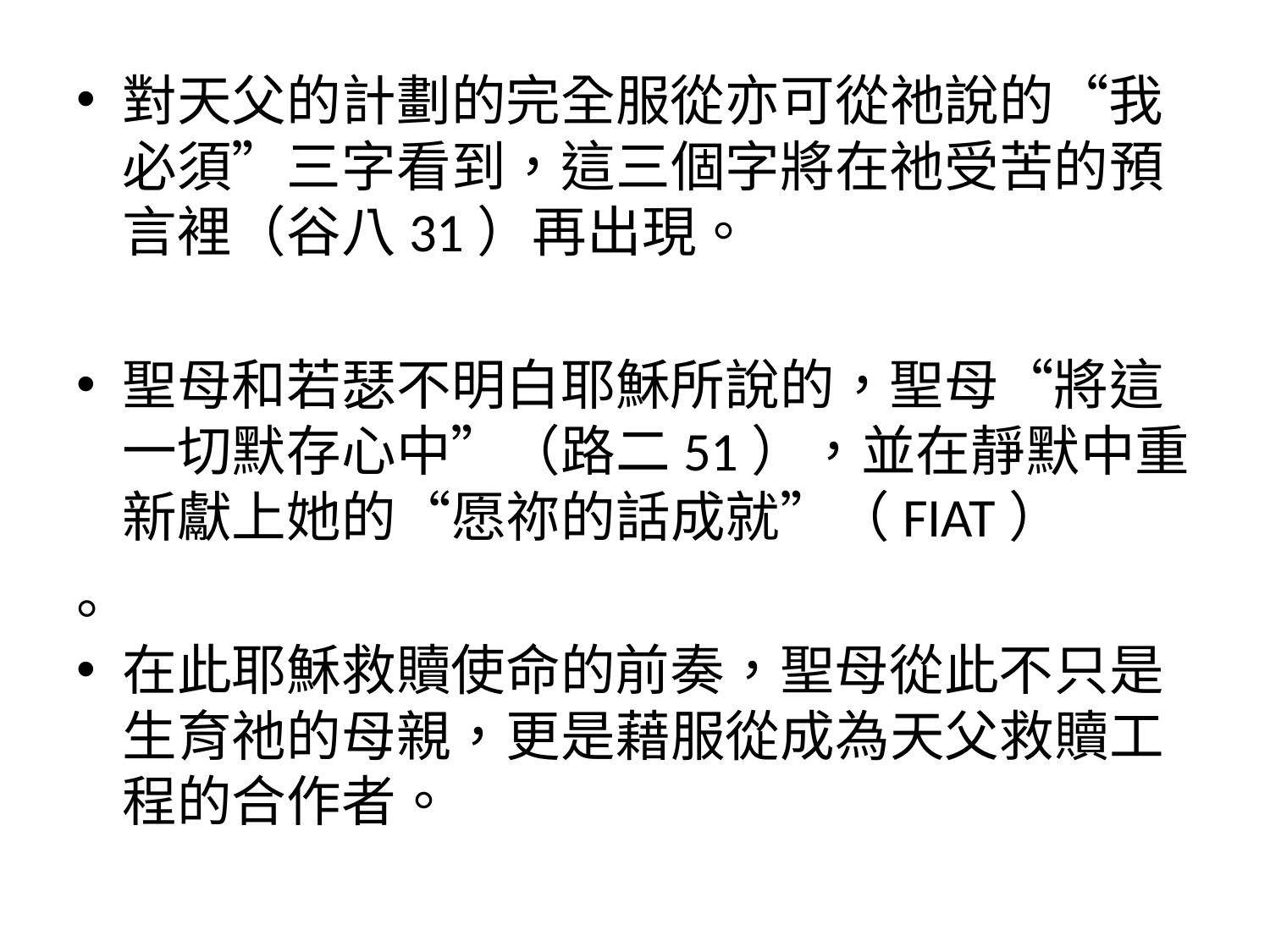

#
對天父的計劃的完全服從亦可從祂說的“我必須”三字看到，這三個字將在祂受苦的預言裡（谷八31）再出現。

聖母和若瑟不明白耶穌所說的，聖母“將這一切默存心中”（路二51），並在靜默中重新獻上她的“愿祢的話成就”（FIAT）
。
在此耶穌救贖使命的前奏，聖母從此不只是生育祂的母親，更是藉服從成為天父救贖工程的合作者。